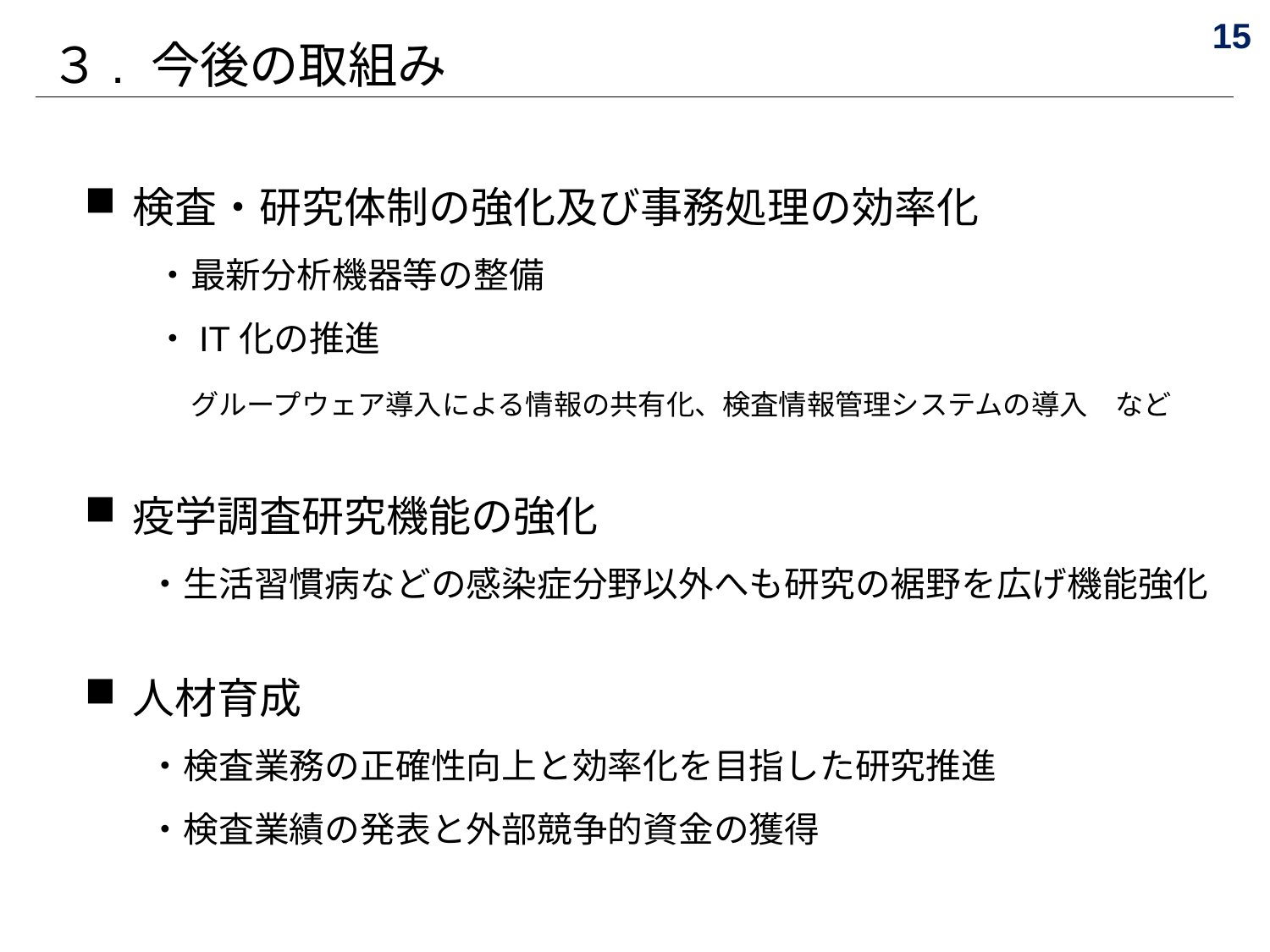

15
３. 今後の取組み
検査・研究体制の強化及び事務処理の効率化
　　・最新分析機器等の整備
　　・IT化の推進
　　　グループウェア導入による情報の共有化、検査情報管理システムの導入　など

疫学調査研究機能の強化
・生活習慣病などの感染症分野以外へも研究の裾野を広げ機能強化

人材育成
・検査業務の正確性向上と効率化を目指した研究推進
・検査業績の発表と外部競争的資金の獲得